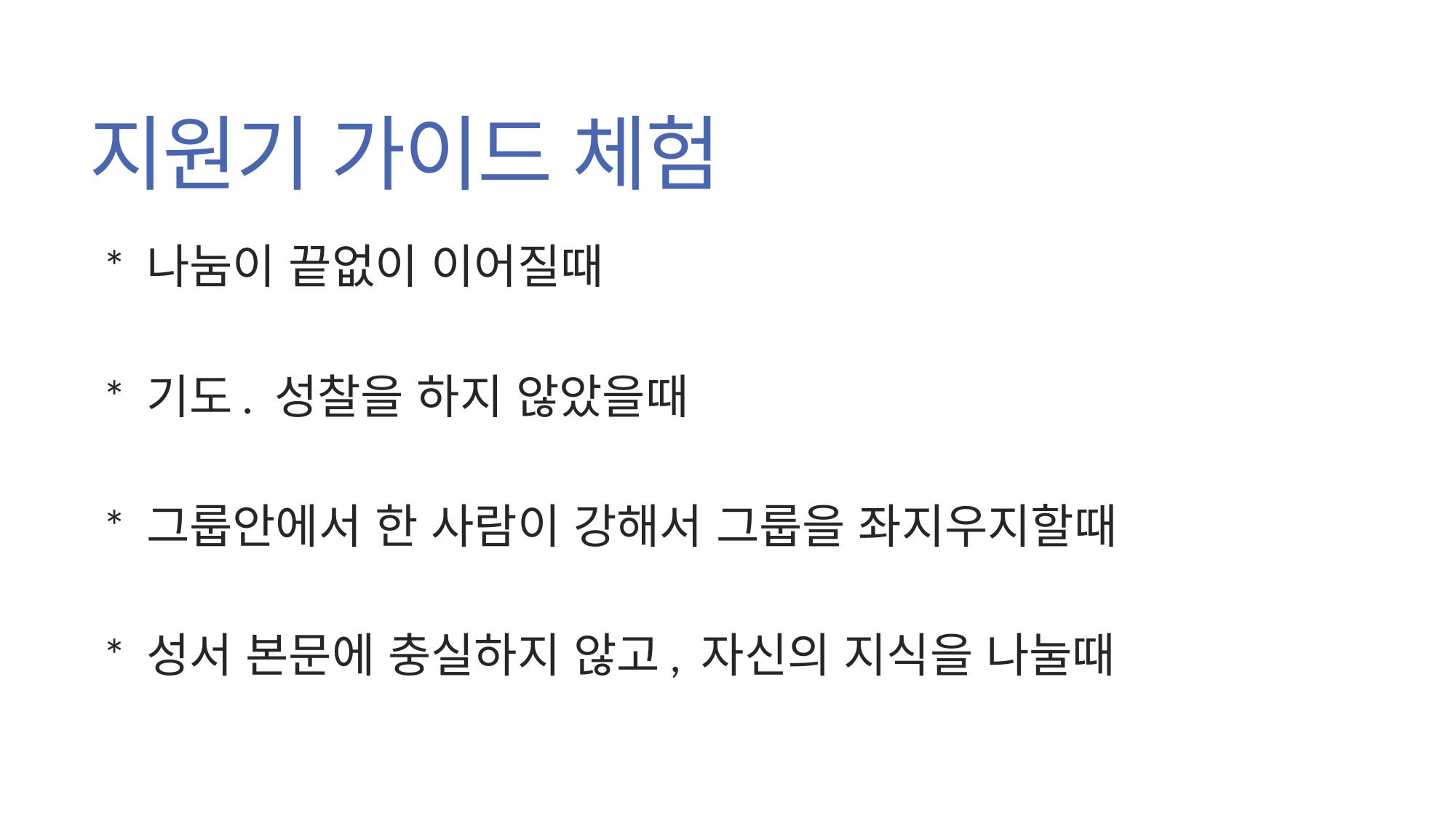

# 지원기 가이드 체험
* 나눔이 끝없이 이어질때

* 기도. 성찰을 하지 않았을때

* 그룹안에서 한 사람이 강해서 그룹을 좌지우지할때

* 성서 본문에 충실하지 않고, 자신의 지식을 나눌때